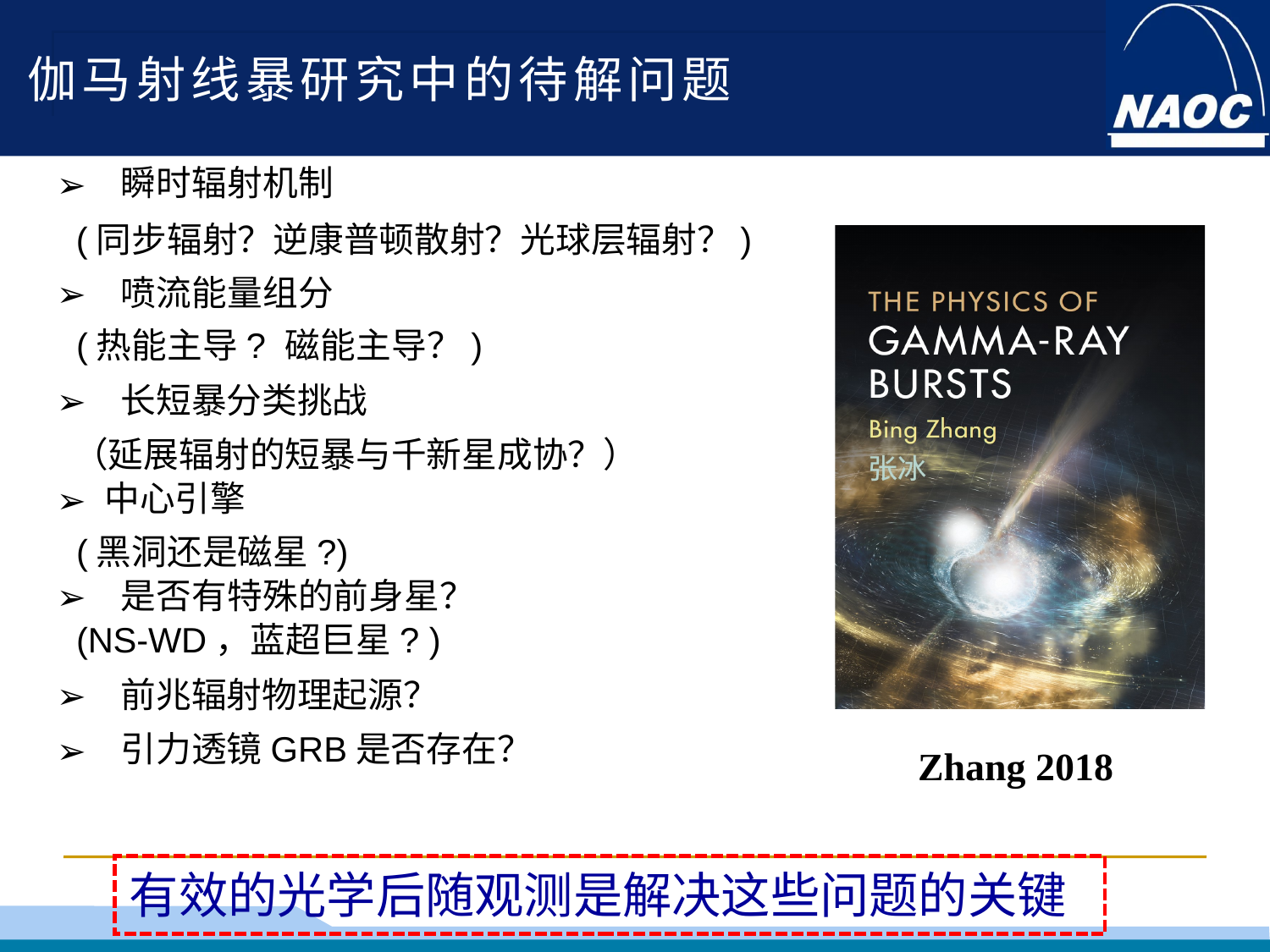

伽马射线暴研究中的待解问题
瞬时辐射机制
  (同步辐射？逆康普顿散射？光球层辐射？)
喷流能量组分
  (热能主导? 磁能主导？)
长短暴分类挑战
 （延展辐射的短暴与千新星成协？）
中心引擎
  (黑洞还是磁星?)
是否有特殊的前身星？
  (NS-WD，蓝超巨星? )
前兆辐射物理起源？
引力透镜GRB是否存在？

Zhang 2018

有效的光学后随观测是解决这些问题的关键